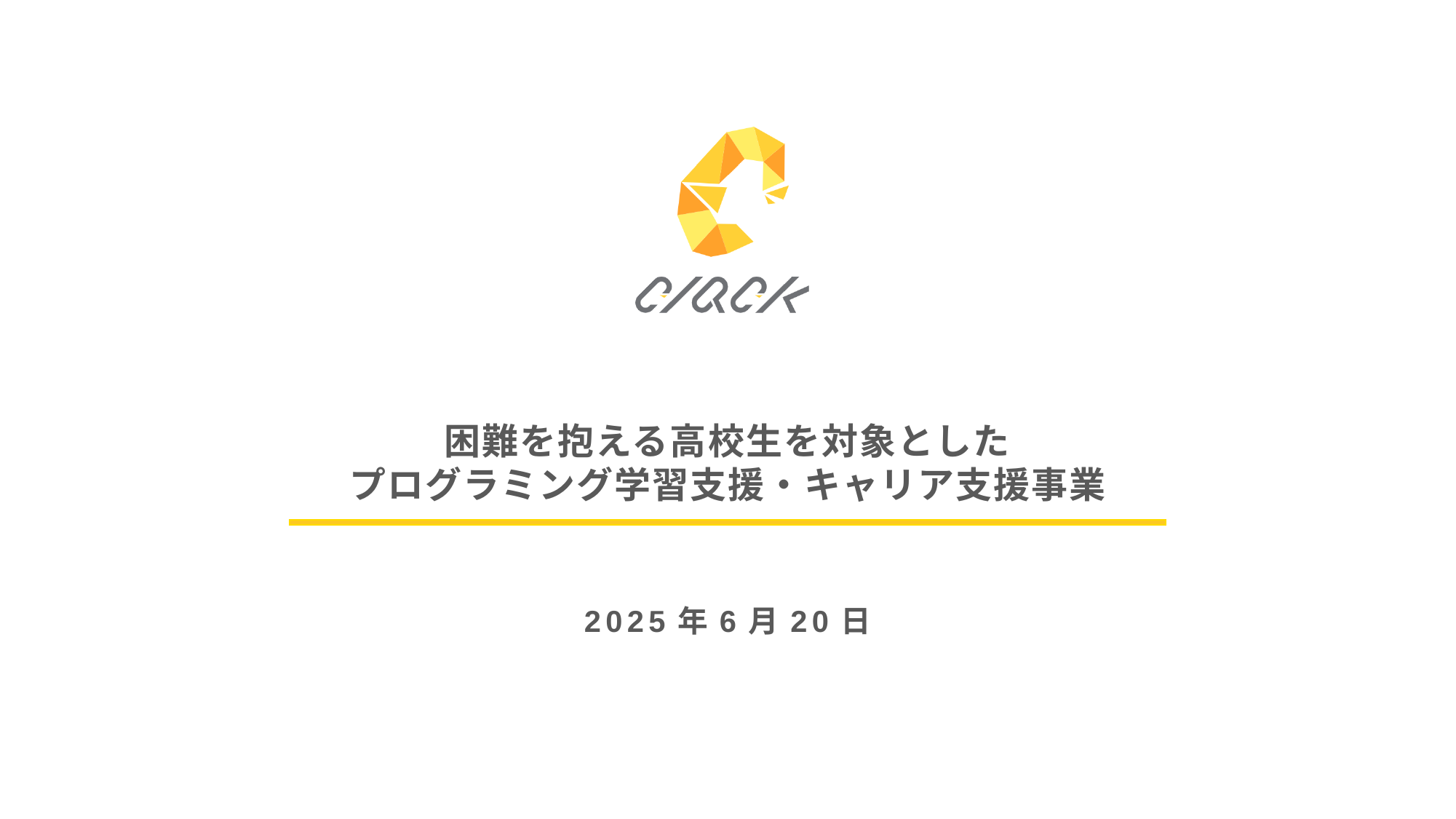

# 困難を抱える高校生を対象とした プログラミング学習支援・キャリア支援事業
2025年6月20日